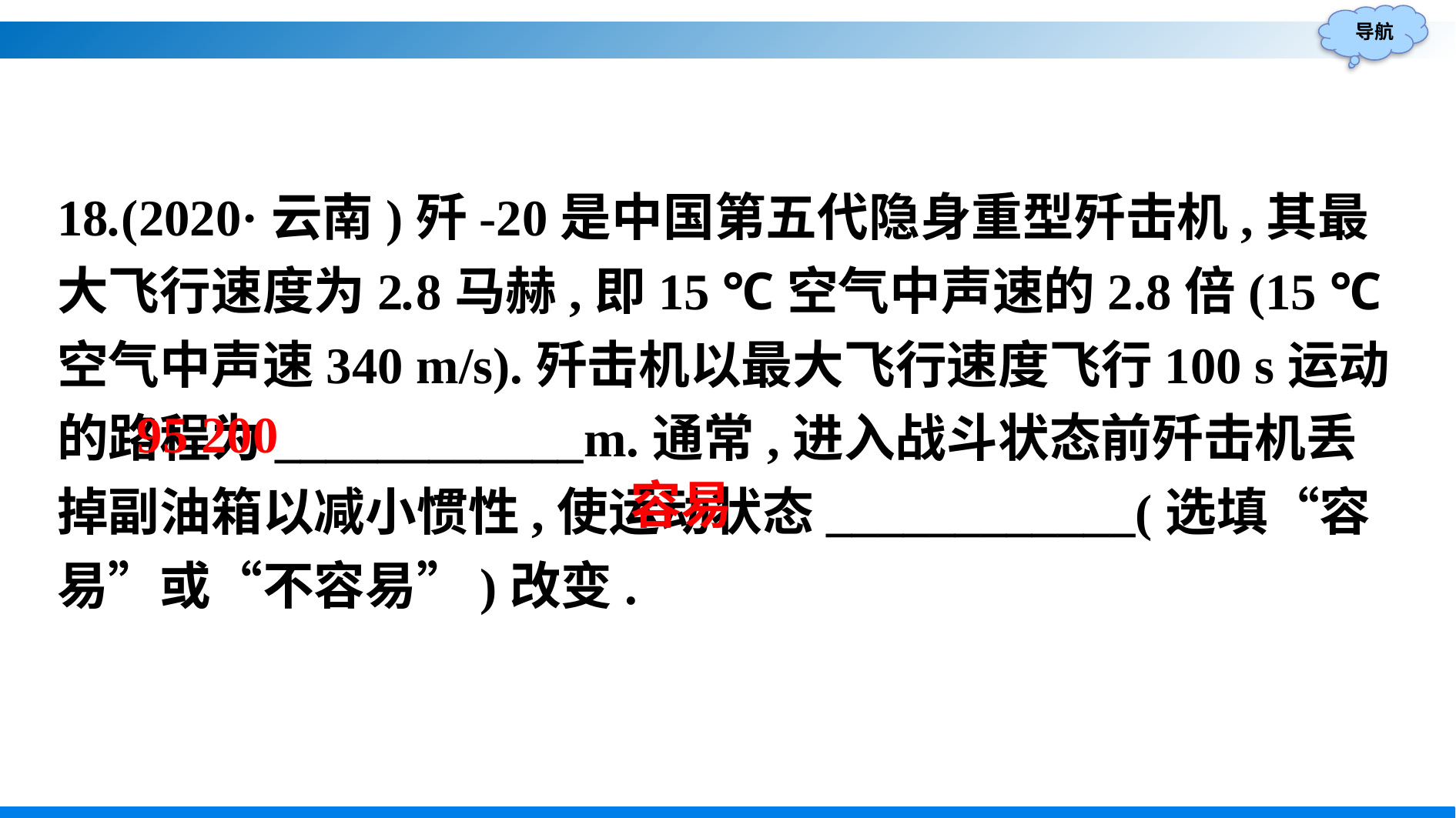

18.(2020·云南)歼-20是中国第五代隐身重型歼击机,其最大飞行速度为2.8马赫,即15 ℃空气中声速的2.8倍(15 ℃空气中声速340 m/s).歼击机以最大飞行速度飞行100 s运动的路程为____________m.通常,进入战斗状态前歼击机丢掉副油箱以减小惯性,使运动状态____________(选填“容易”或“不容易”)改变.
95 200
容易